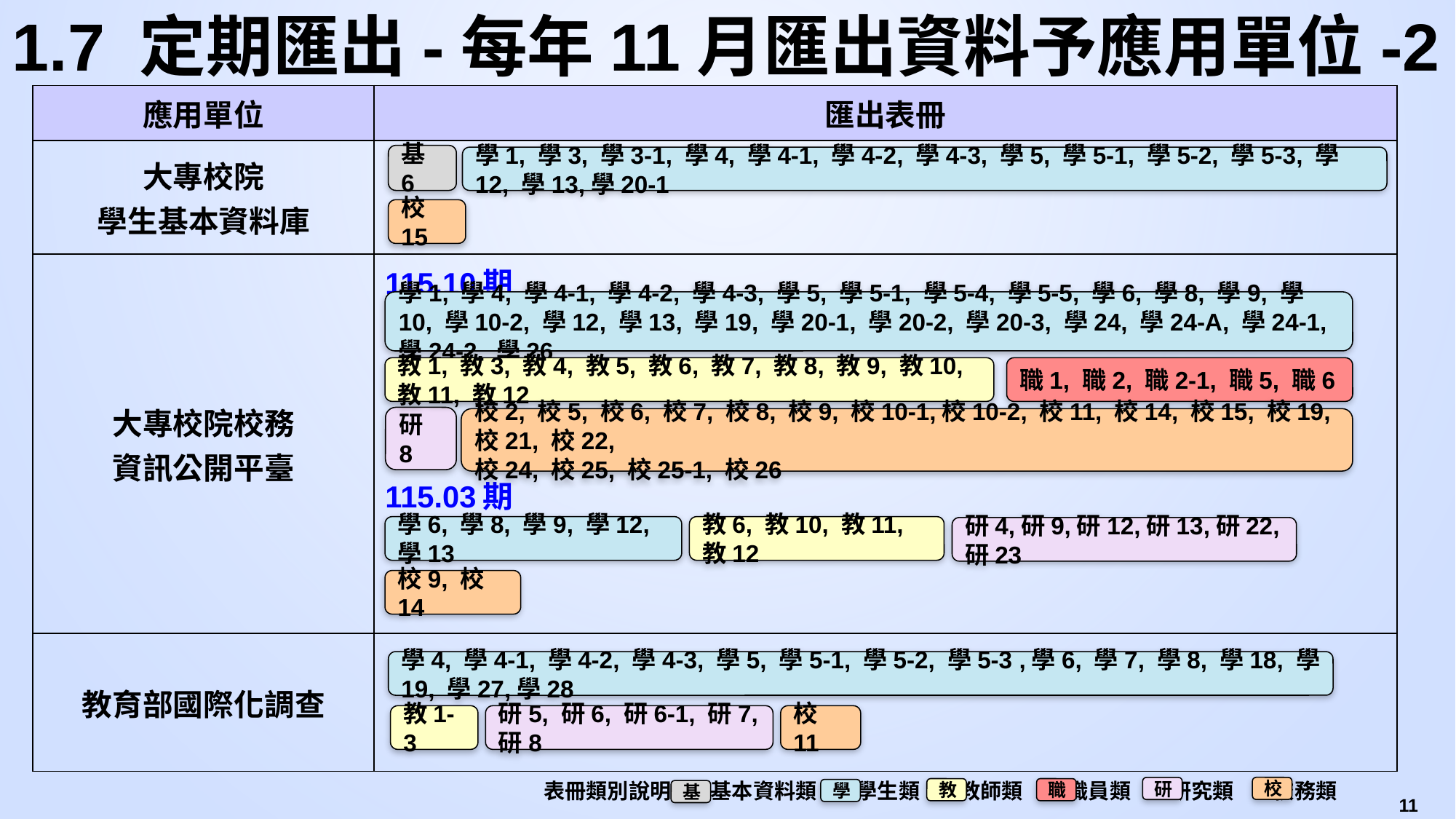

# 1.7 定期匯出-每年11月匯出資料予應用單位-2
| 應用單位 | 匯出表冊 |
| --- | --- |
| 大專校院 學生基本資料庫 |  |
| 大專校院校務 資訊公開平臺 | 115.10期 115.03期 |
| 教育部國際化調查 |  |
基6
學1, 學3, 學3-1, 學4, 學4-1, 學4-2, 學4-3, 學5, 學5-1, 學5-2, 學5-3, 學12, 學13,學20-1
校15
學1, 學4, 學4-1, 學4-2, 學4-3, 學5, 學5-1, 學5-4, 學5-5, 學6, 學8, 學9, 學10, 學10-2, 學12, 學13, 學19, 學20-1, 學20-2, 學20-3, 學24, 學24-A, 學24-1, 學24-2, 學26
教1, 教3, 教4, 教5, 教6, 教7, 教8, 教9, 教10, 教11, 教12
職1, 職2, 職2-1, 職5, 職6
研8
校2, 校5, 校6, 校7, 校8, 校9, 校10-1,校10-2, 校11, 校14, 校15, 校19, 校21, 校22,
校24, 校25, 校25-1, 校26
學6, 學8, 學9, 學12, 學13
教6, 教10, 教11, 教12
研4,研9,研12,研13,研22,研23
校9, 校14
學4, 學4-1, 學4-2, 學4-3, 學5, 學5-1, 學5-2, 學5-3 ,學6, 學7, 學8, 學18, 學19, 學27,學28
教1-3
研5, 研6, 研6-1, 研7, 研8
校11
表冊類別說明        基本資料類        學生類        教師類         職員類        研究類        校務類
校
研
職
教
學
基